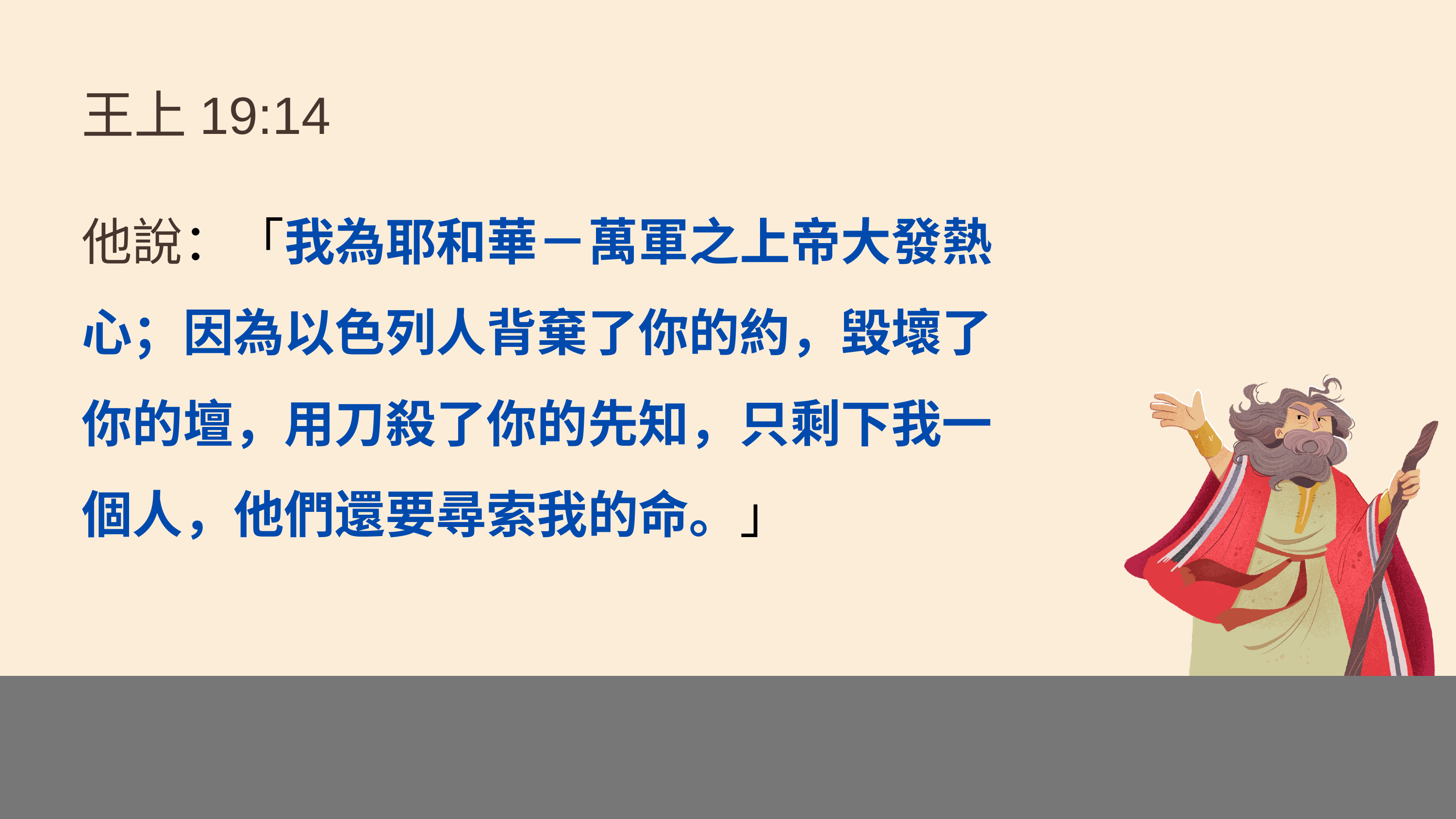

王上19:14
他說：「我為耶和華－萬軍之上帝大發熱心；因為以色列人背棄了你的約，毀壞了你的壇，用刀殺了你的先知，只剩下我一個人，他們還要尋索我的命。」